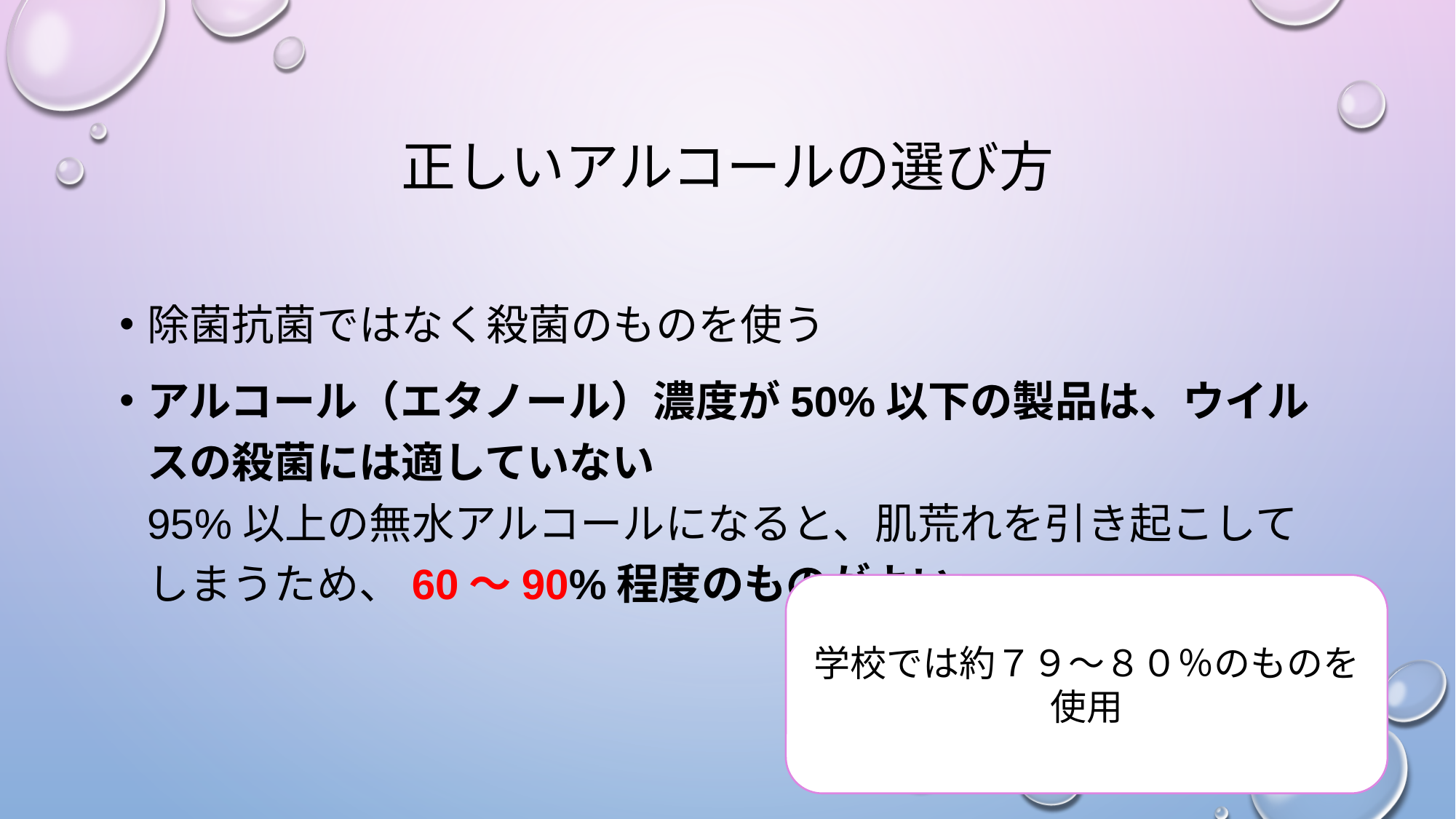

# 正しいアルコールの選び方
除菌抗菌ではなく殺菌のものを使う
アルコール（エタノール）濃度が50%以下の製品は、ウイルスの殺菌には適していない
95%以上の無水アルコールになると、肌荒れを引き起こしてしまうため、60〜90%程度のものがよい
学校では約７９～８０％のものを使用